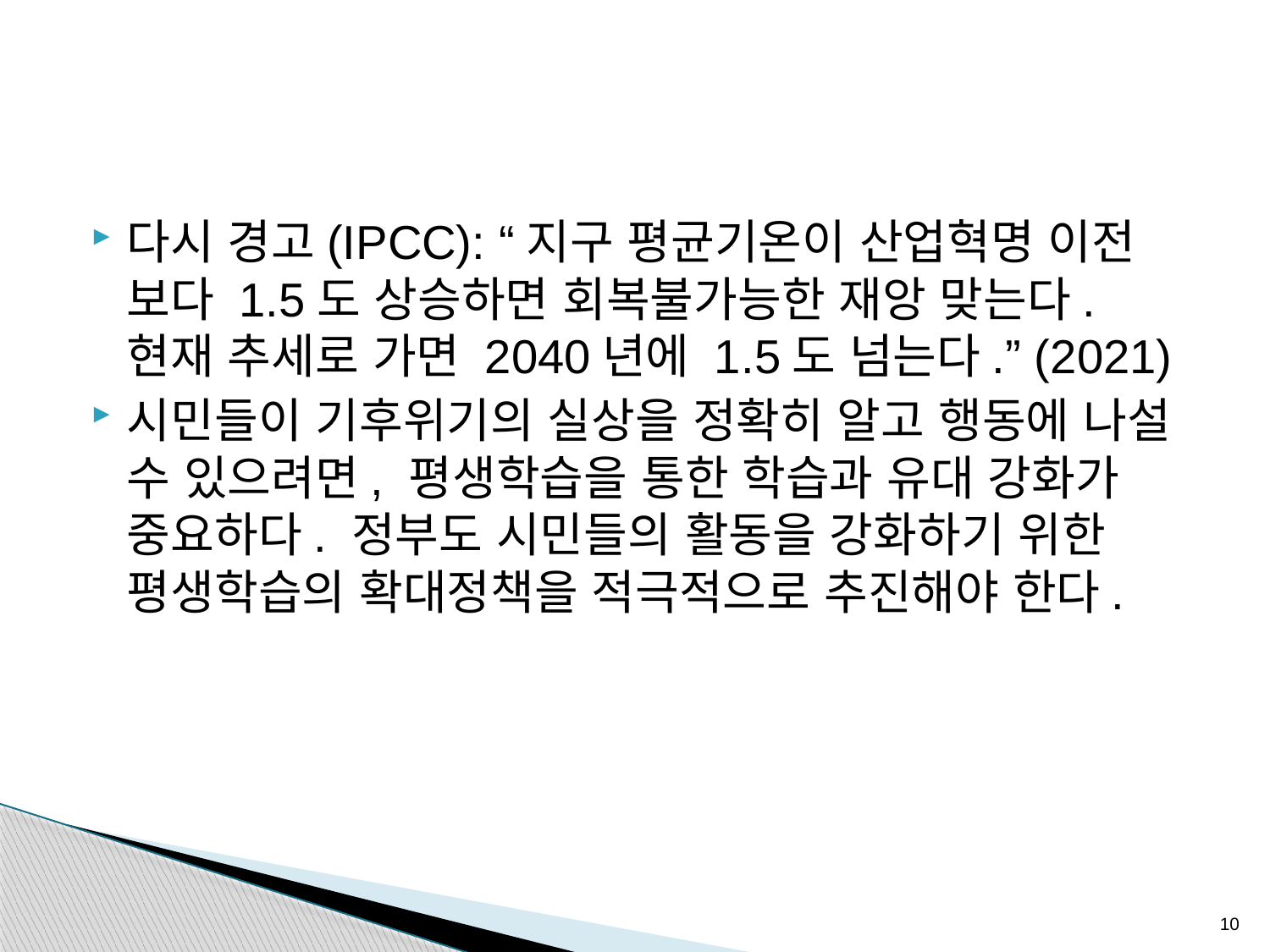

#
다시 경고(IPCC): “지구 평균기온이 산업혁명 이전 보다 1.5도 상승하면 회복불가능한 재앙 맞는다. 현재 추세로 가면 2040년에 1.5도 넘는다.” (2021)
시민들이 기후위기의 실상을 정확히 알고 행동에 나설 수 있으려면, 평생학습을 통한 학습과 유대 강화가 중요하다. 정부도 시민들의 활동을 강화하기 위한 평생학습의 확대정책을 적극적으로 추진해야 한다.
10